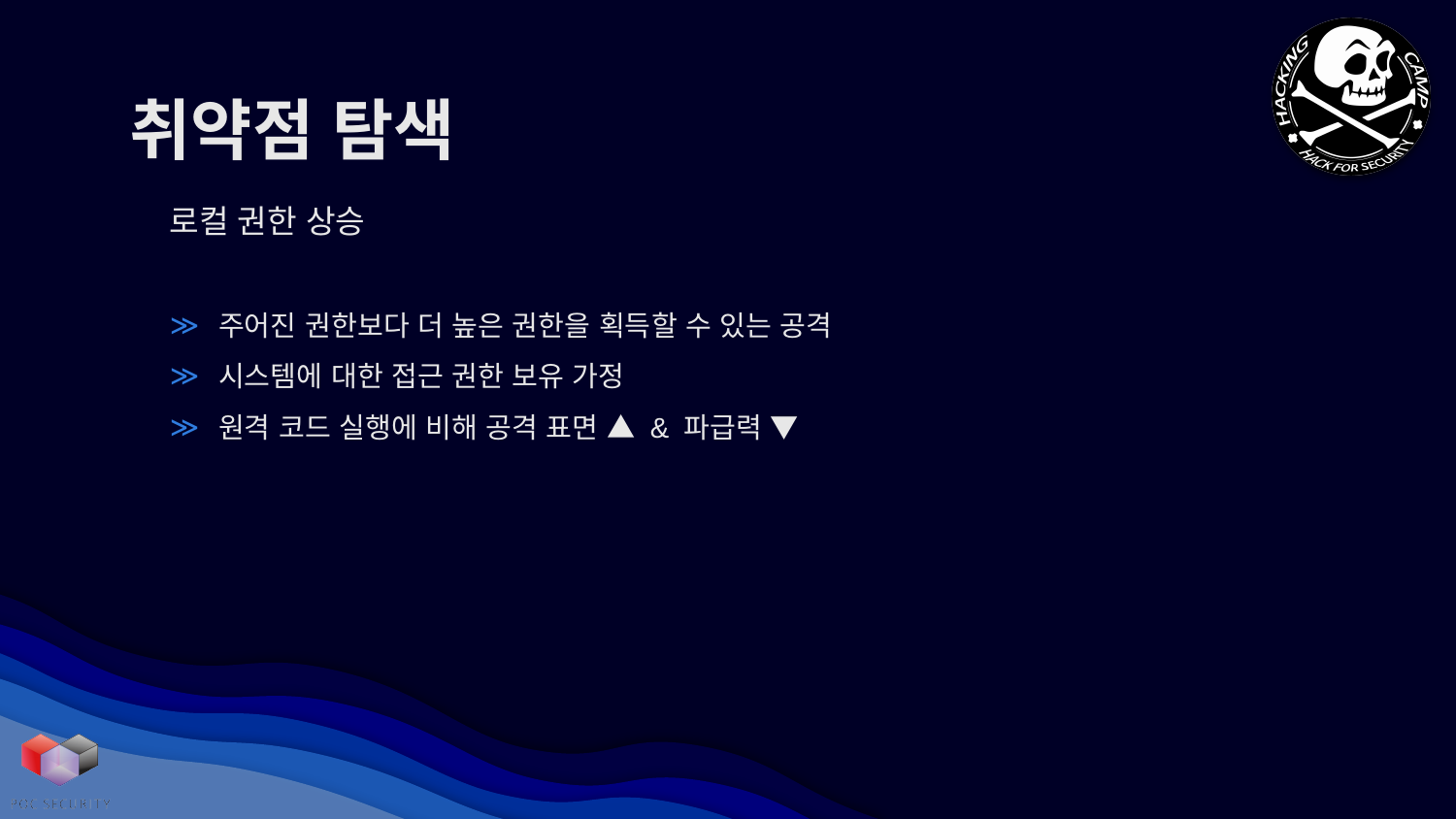

# 취약점 탐색
로컬 권한 상승
주어진 권한보다 더 높은 권한을 획득할 수 있는 공격
시스템에 대한 접근 권한 보유 가정
원격 코드 실행에 비해 공격 표면 ▲ & 파급력 ▼